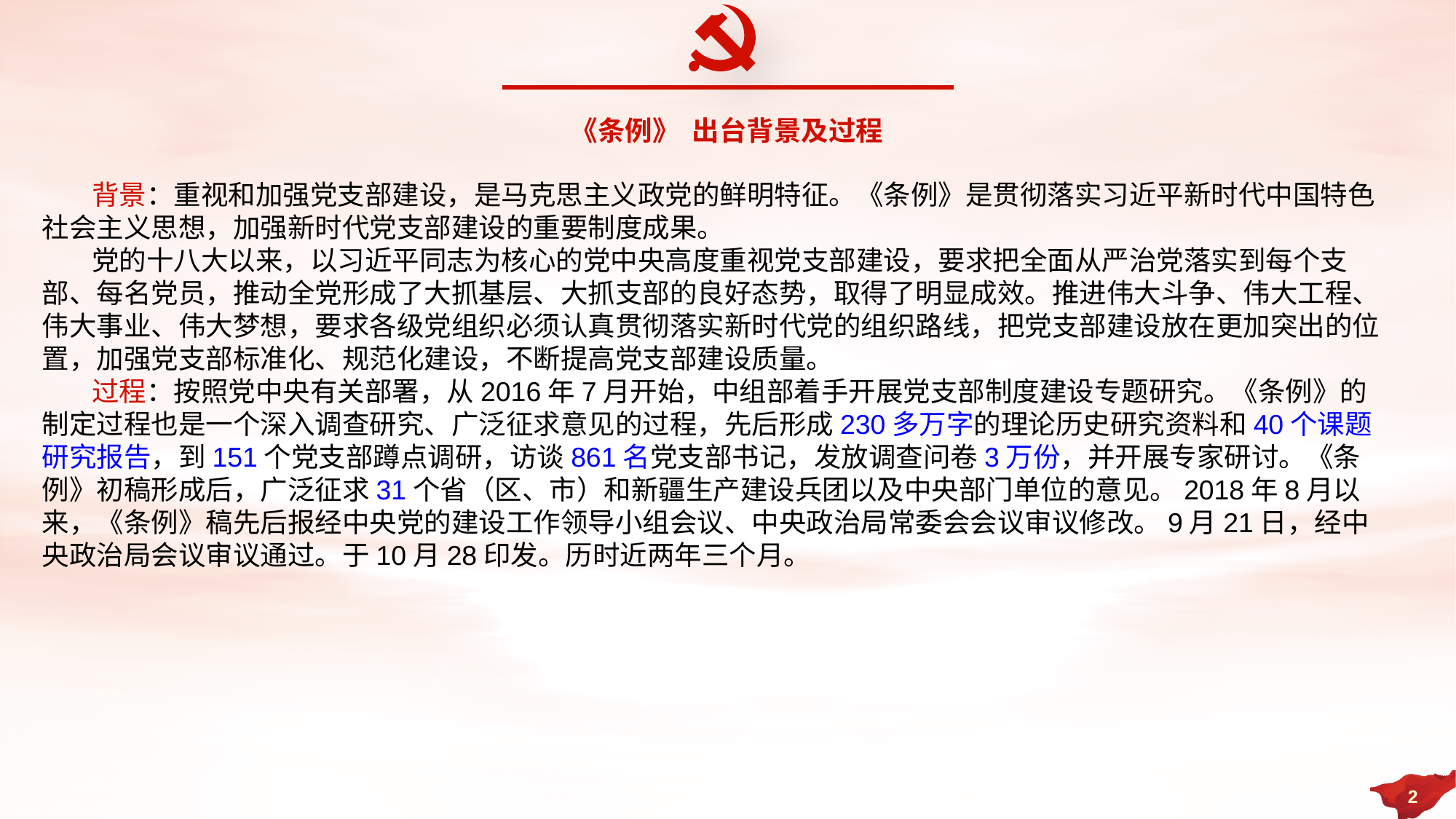

《条例》  出台背景及过程

       背景：重视和加强党支部建设，是马克思主义政党的鲜明特征。《条例》是贯彻落实习近平新时代中国特色社会主义思想，加强新时代党支部建设的重要制度成果。
       党的十八大以来，以习近平同志为核心的党中央高度重视党支部建设，要求把全面从严治党落实到每个支部、每名党员，推动全党形成了大抓基层、大抓支部的良好态势，取得了明显成效。推进伟大斗争、伟大工程、伟大事业、伟大梦想，要求各级党组织必须认真贯彻落实新时代党的组织路线，把党支部建设放在更加突出的位置，加强党支部标准化、规范化建设，不断提高党支部建设质量。
       过程：按照党中央有关部署，从2016年7月开始，中组部着手开展党支部制度建设专题研究。《条例》的制定过程也是一个深入调查研究、广泛征求意见的过程，先后形成230多万字的理论历史研究资料和40个课题研究报告，到151个党支部蹲点调研，访谈861名党支部书记，发放调查问卷3万份，并开展专家研讨。《条例》初稿形成后，广泛征求31个省（区、市）和新疆生产建设兵团以及中央部门单位的意见。2018年8月以来，《条例》稿先后报经中央党的建设工作领导小组会议、中央政治局常委会会议审议修改。9月21日，经中央政治局会议审议通过。于10月28印发。历时近两年三个月。